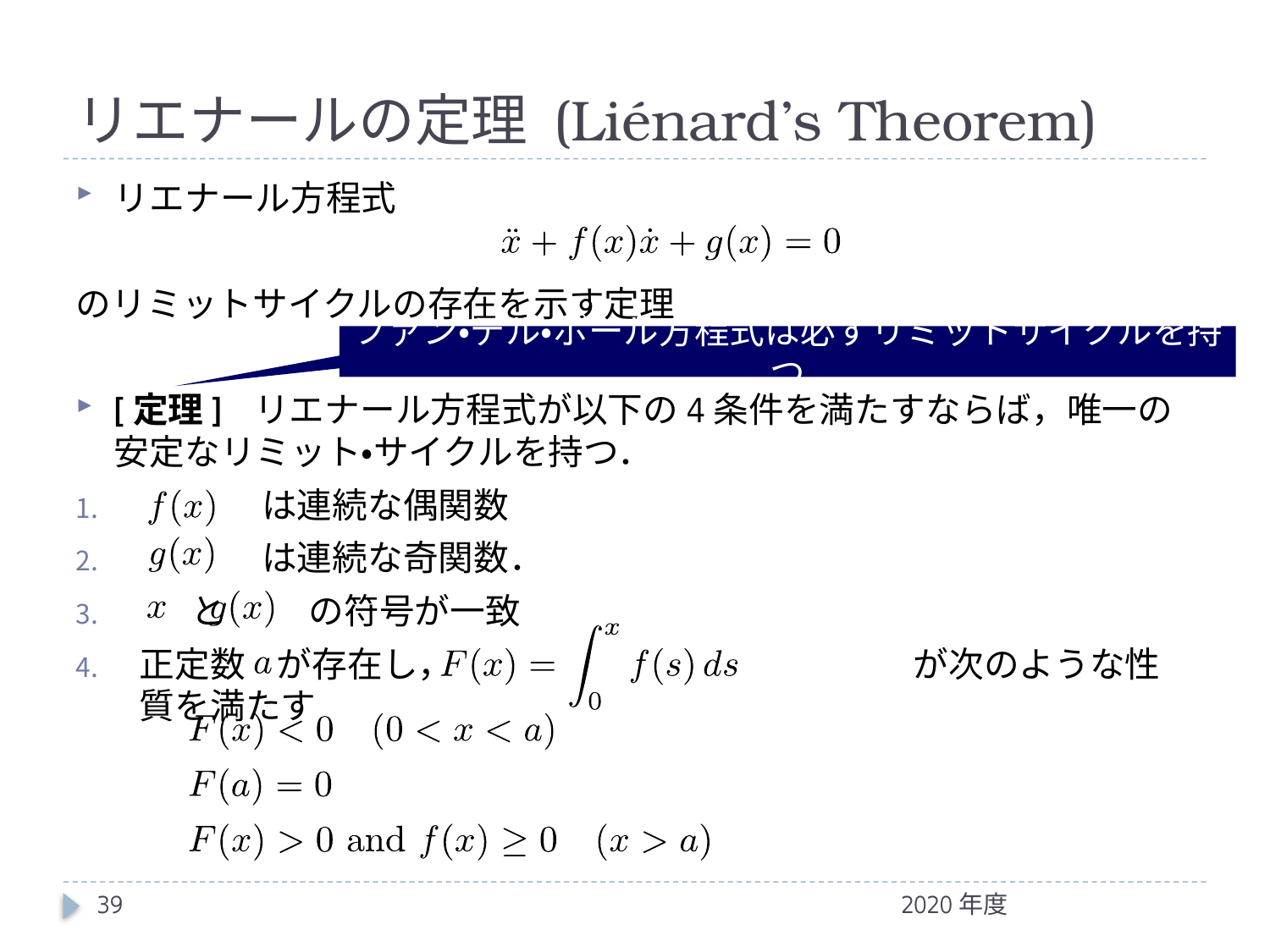

# リエナールの定理 (Liénard’s Theorem)
リエナール方程式

のリミットサイクルの存在を示す定理

[定理]  リエナール方程式が以下の4条件を満たすならば，唯一の安定なリミット・サイクルを持つ．
 　　　は連続な偶関数
 　　　は連続な奇関数．
 　と　      の符号が一致
正定数    が存在し，　　　　　　　　　　　　　が次のような性質を満たす

ファン・デル・ポール方程式は必ずリミットサイクルを持つ

39
2020年度